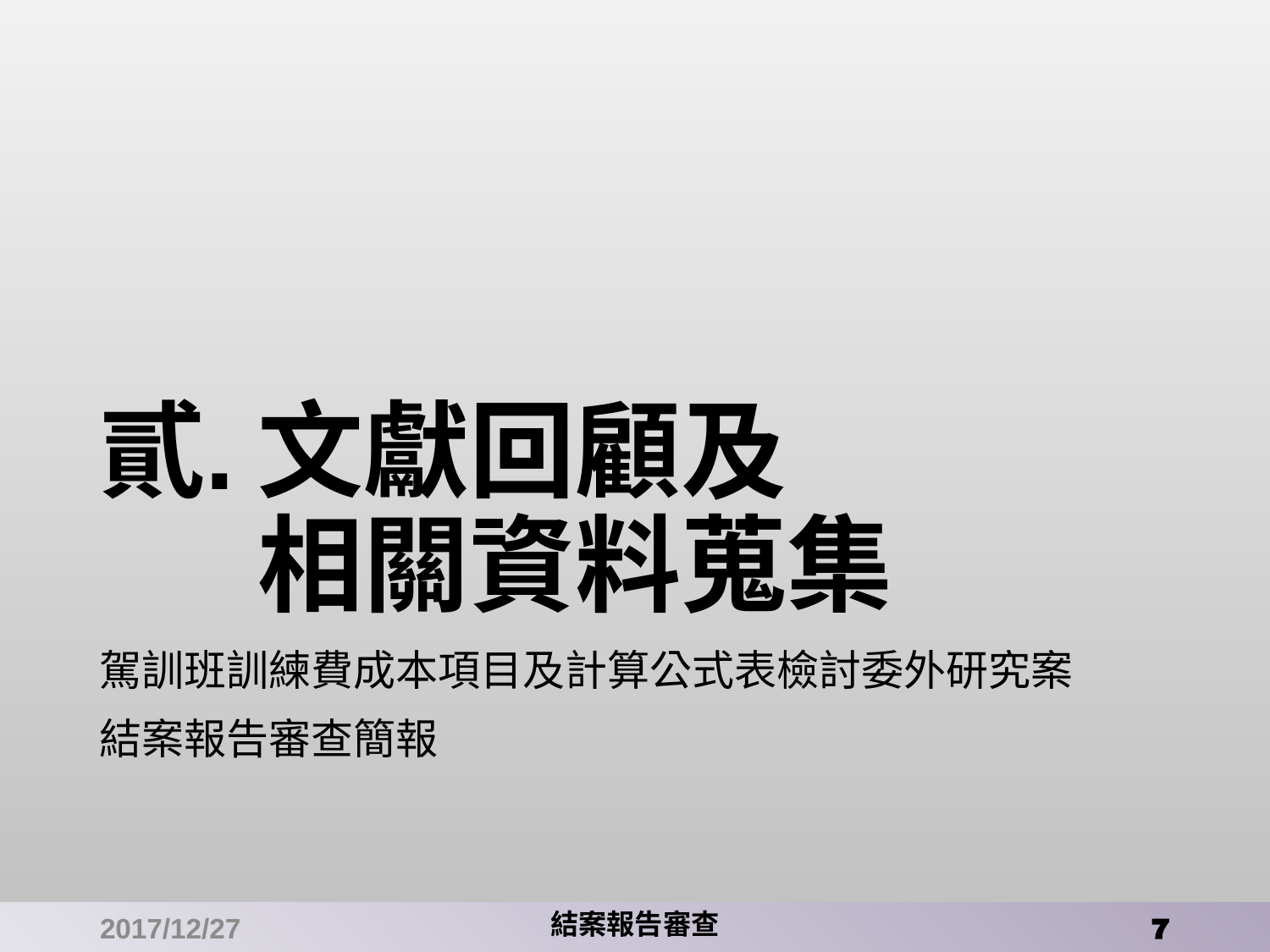

# 文獻回顧及 相關資料蒐集
駕訓班訓練費成本項目及計算公式表檢討委外研究案
結案報告審查簡報
2017/12/27
結案報告審查
7